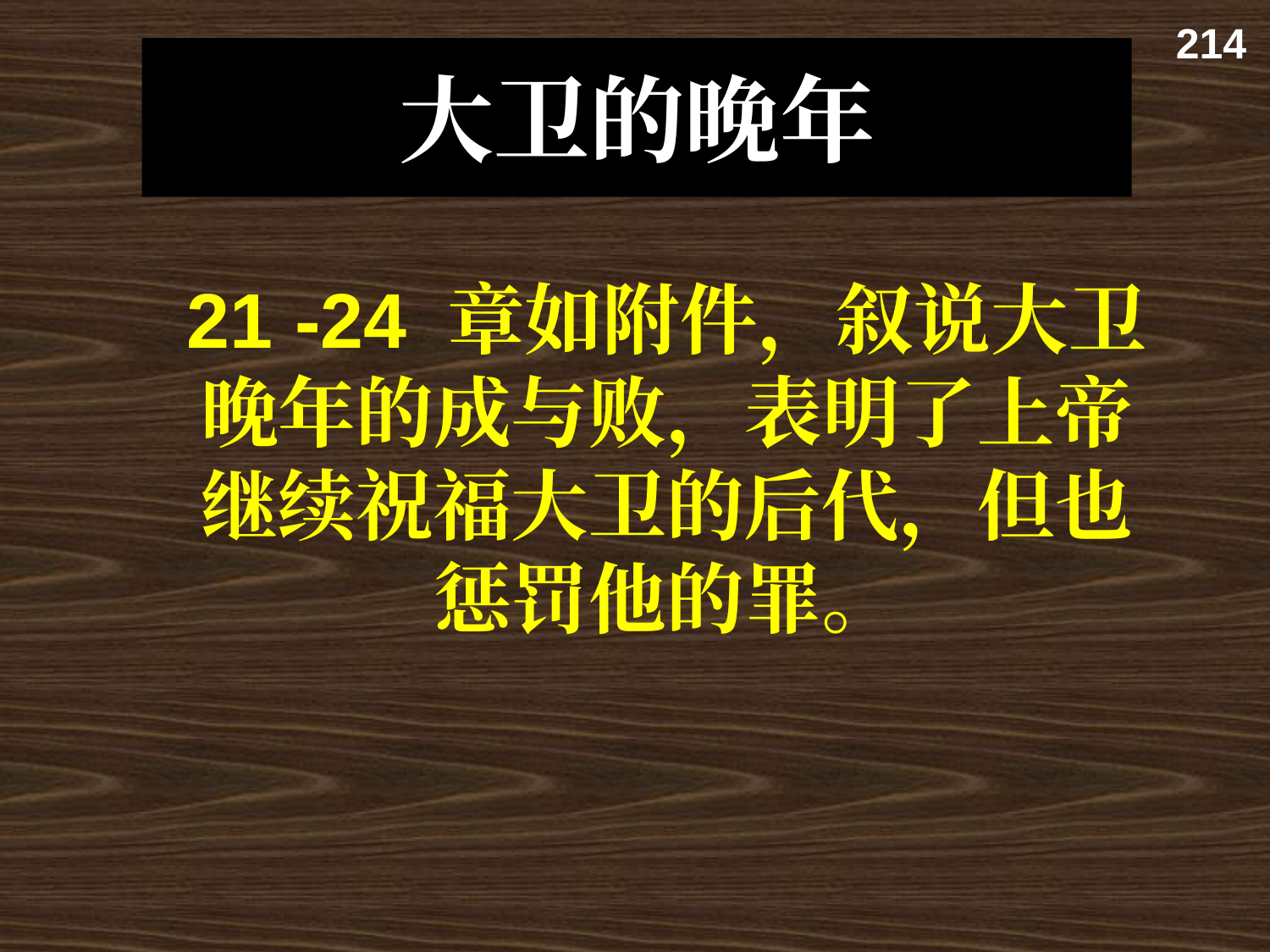

214
# 大卫的晚年
21 -24 章如附件，叙说大卫晚年的成与败，表明了上帝继续祝福大卫的后代，但也惩罚他的罪。